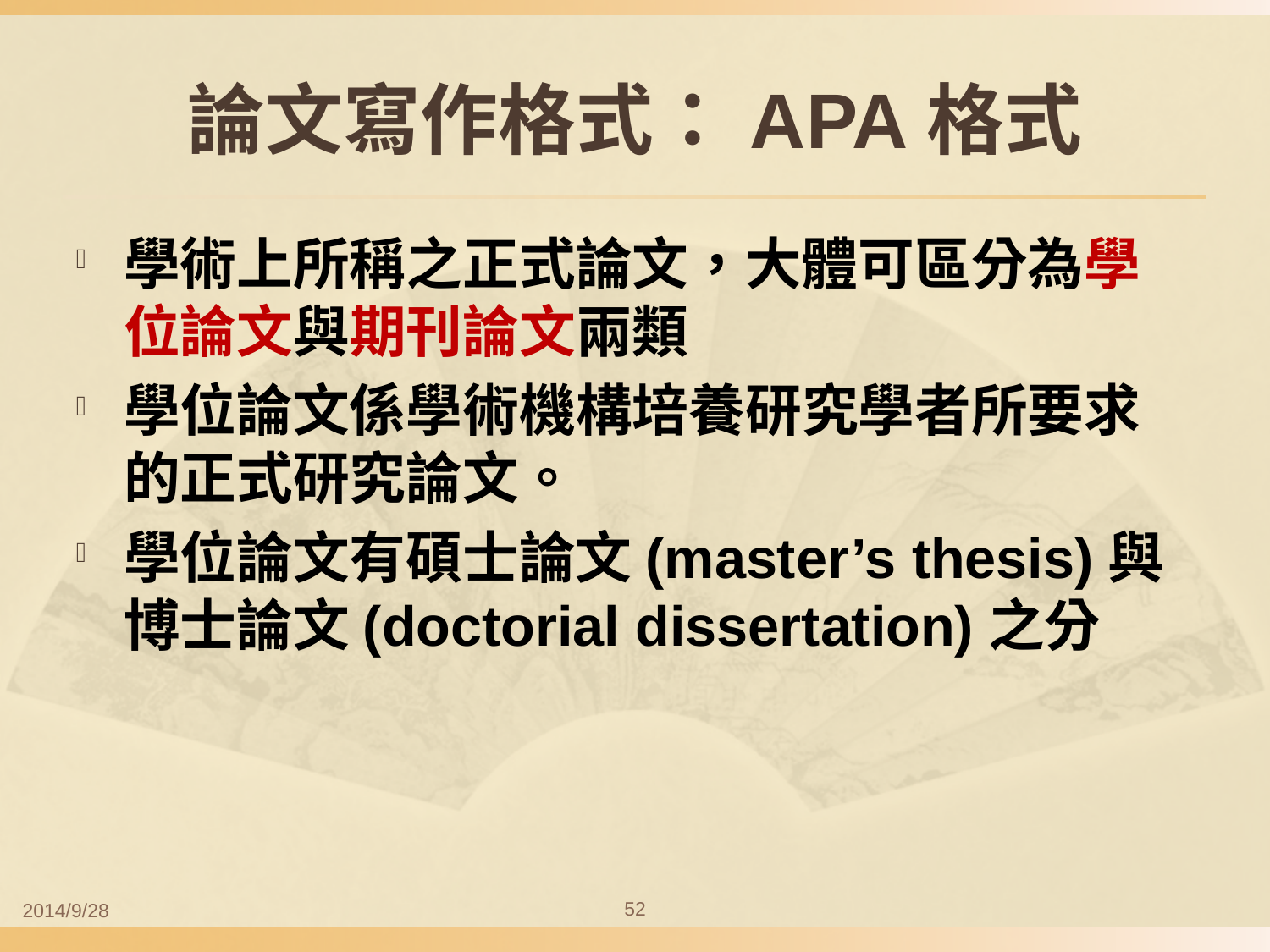

# 論文寫作格式：APA格式
學術上所稱之正式論文，大體可區分為學位論文與期刊論文兩類
學位論文係學術機構培養研究學者所要求的正式研究論文。
學位論文有碩士論文(master’s thesis)與博士論文(doctorial dissertation)之分

2014/9/28
52